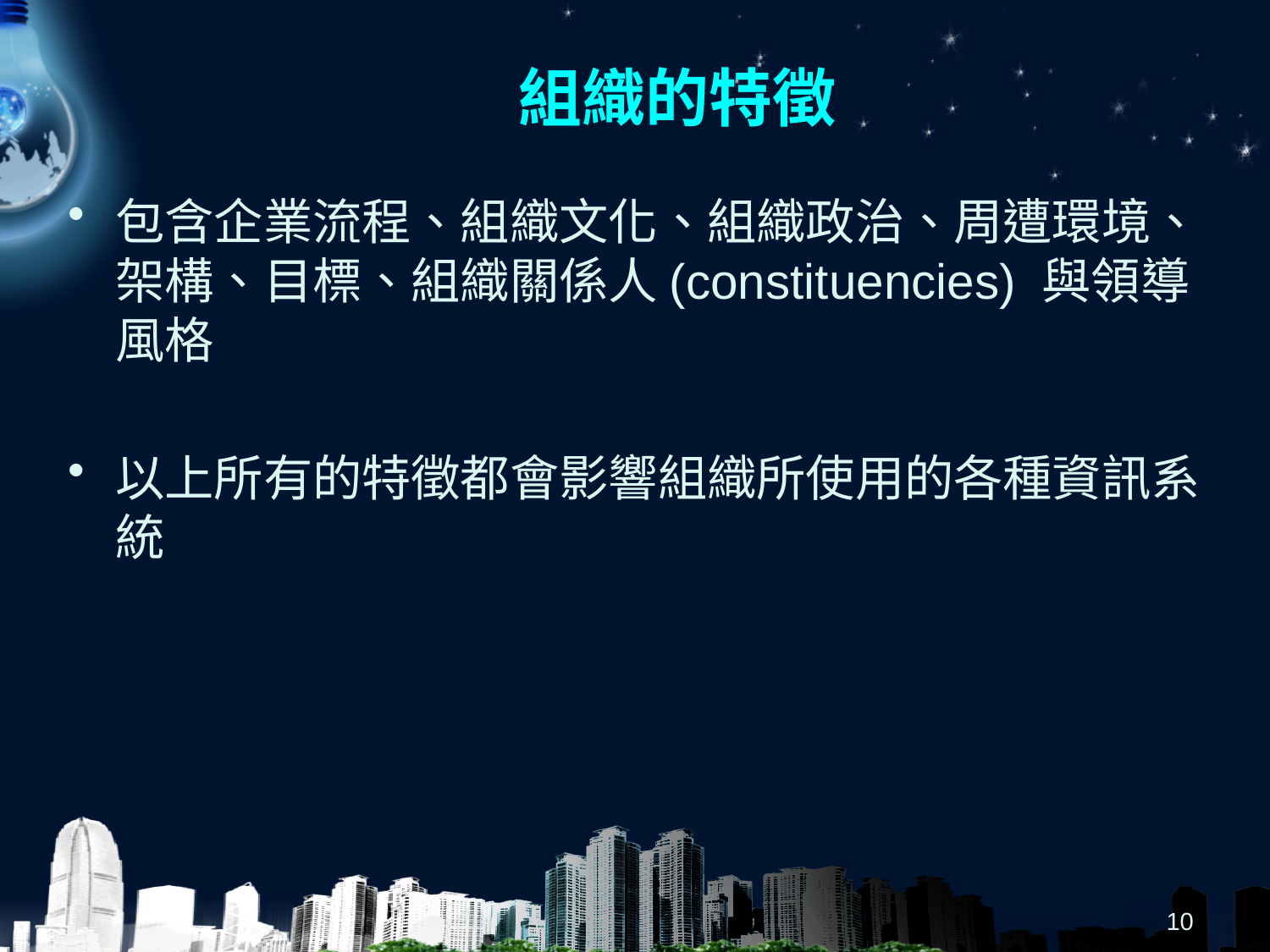

# 組織的特徵
包含企業流程、組織文化、組織政治、周遭環境、架構、目標、組織關係人(constituencies) 與領導風格

以上所有的特徵都會影響組織所使用的各種資訊系統
10